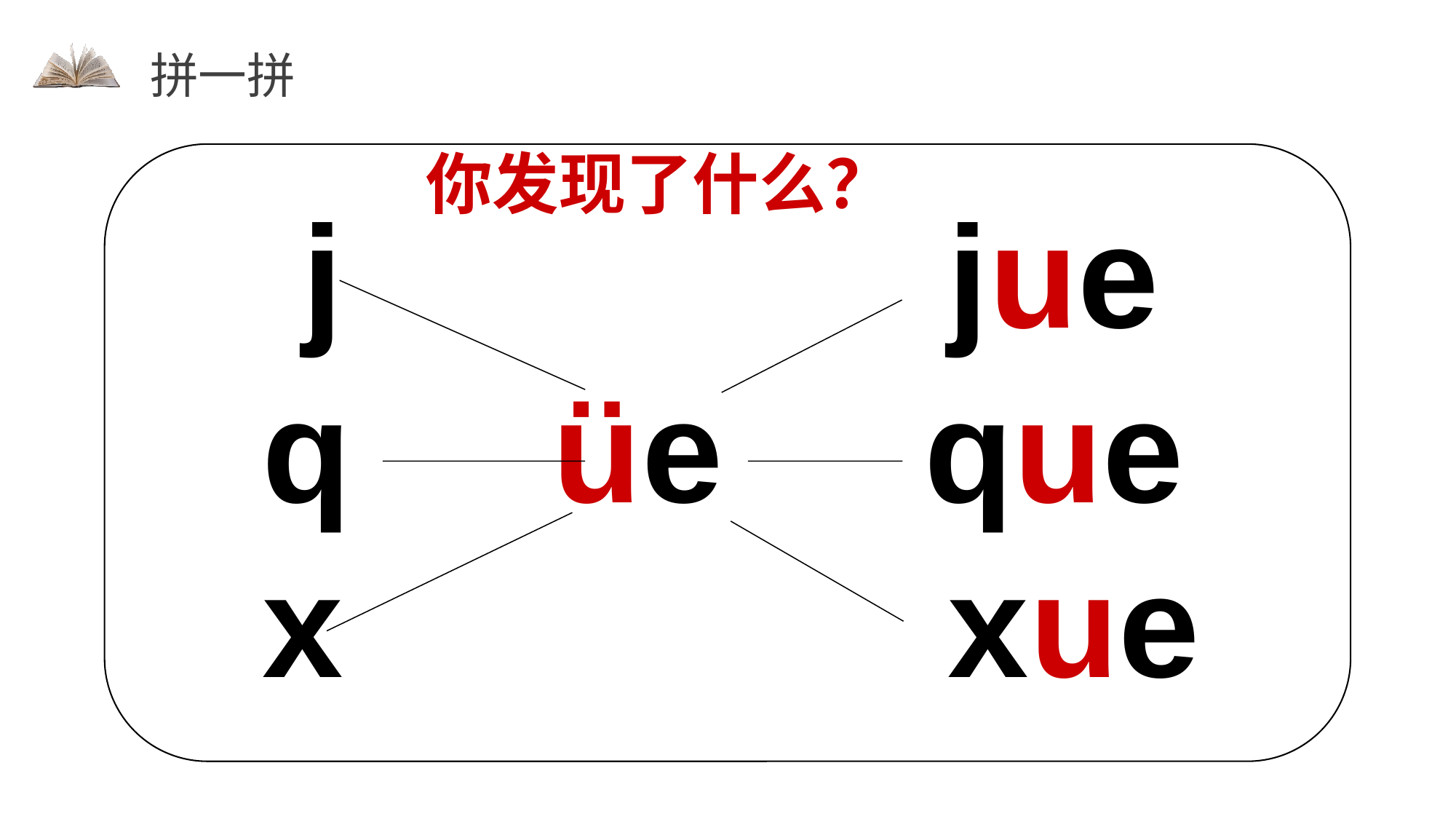

拼一拼

你发现了什么？
  j               jue
 q     üe     que
 x               xue